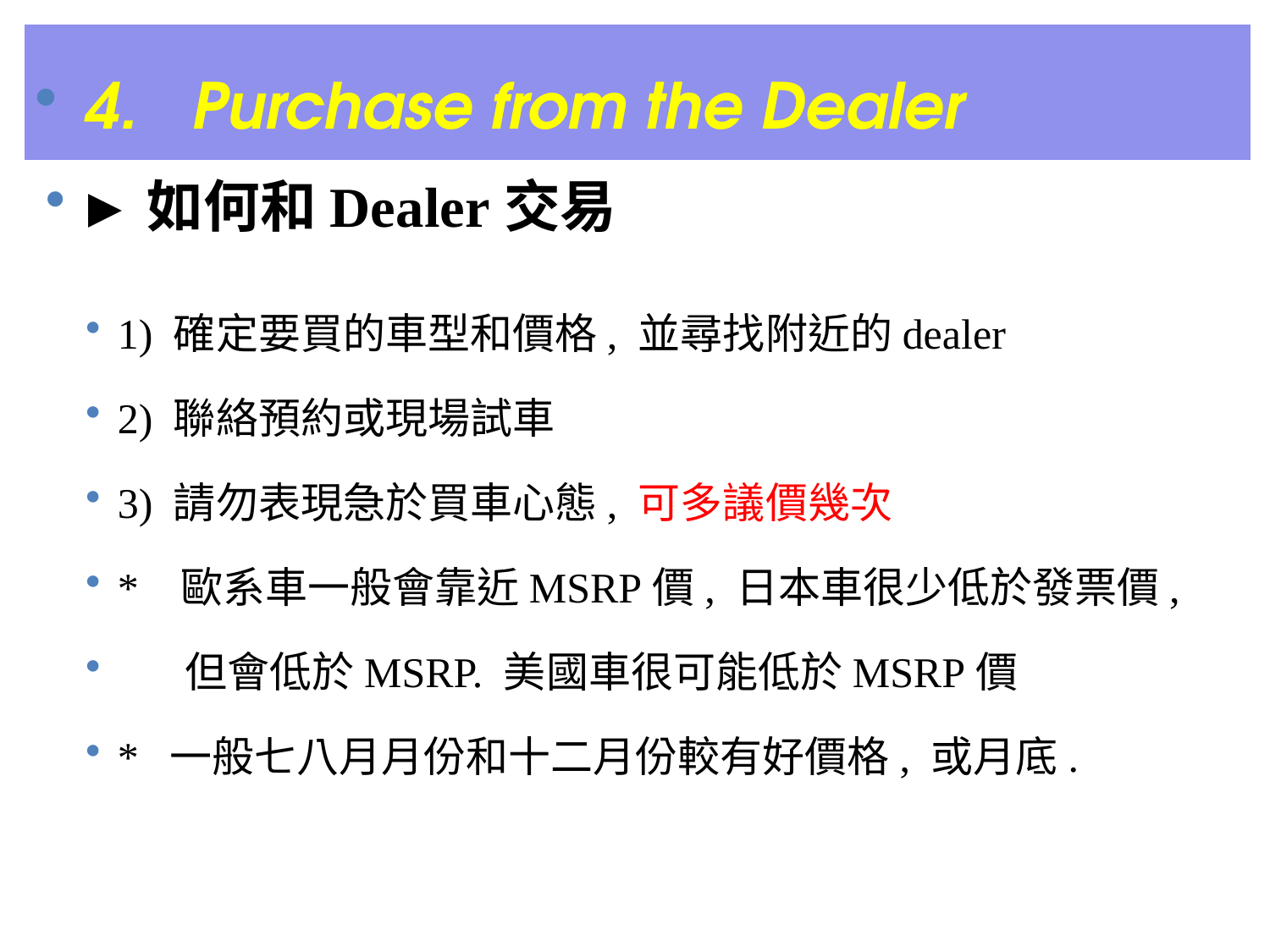

4.   Purchase from the Dealer
►如何和Dealer交易
1) 確定要買的車型和價格, 並尋找附近的dealer
2) 聯絡預約或現場試車
3) 請勿表現急於買車心態, 可多議價幾次
*   歐系車一般會靠近MSRP價, 日本車很少低於發票價,
      但會低於MSRP. 美國車很可能低於MSRP價
*  一般七八月月份和十二月份較有好價格, 或月底.